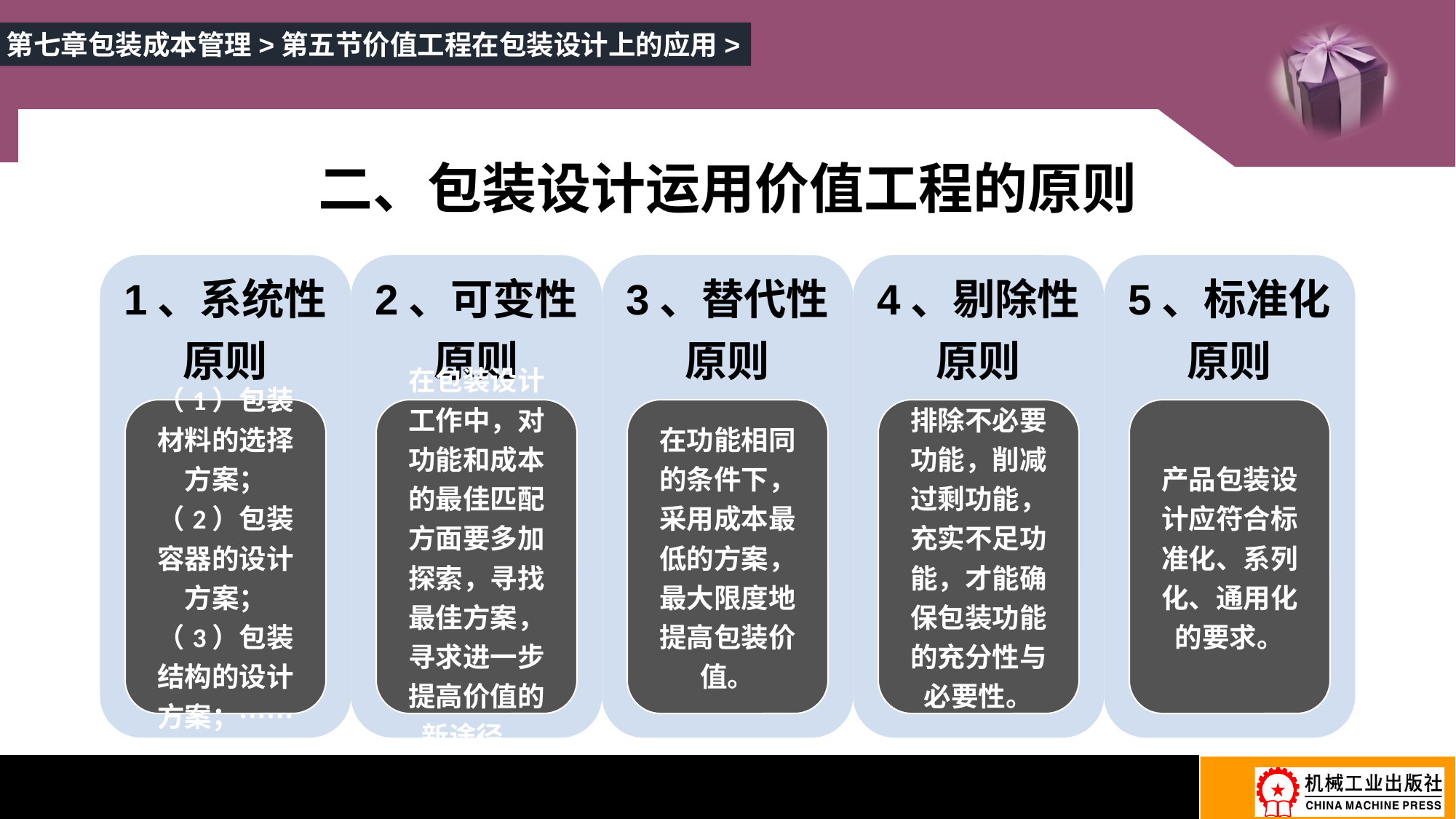

第七章包装成本管理>第五节价值工程在包装设计上的应用>
# 二、包装设计运用价值工程的原则
1、系统性原则
（1）包装材料的选择方案；
（2）包装容器的设计方案；
（3）包装结构的设计方案；……
2、可变性原则
在包装设计工作中，对功能和成本的最佳匹配方面要多加探索，寻找最佳方案，寻求进一步提高价值的新途径。
3、替代性原则
在功能相同的条件下，采用成本最低的方案，最大限度地提高包装价值。
4、剔除性原则
5、标准化原则
排除不必要功能，削减过剩功能，充实不足功能，才能确保包装功能的充分性与必要性。
产品包装设计应符合标准化、系列化、通用化的要求。